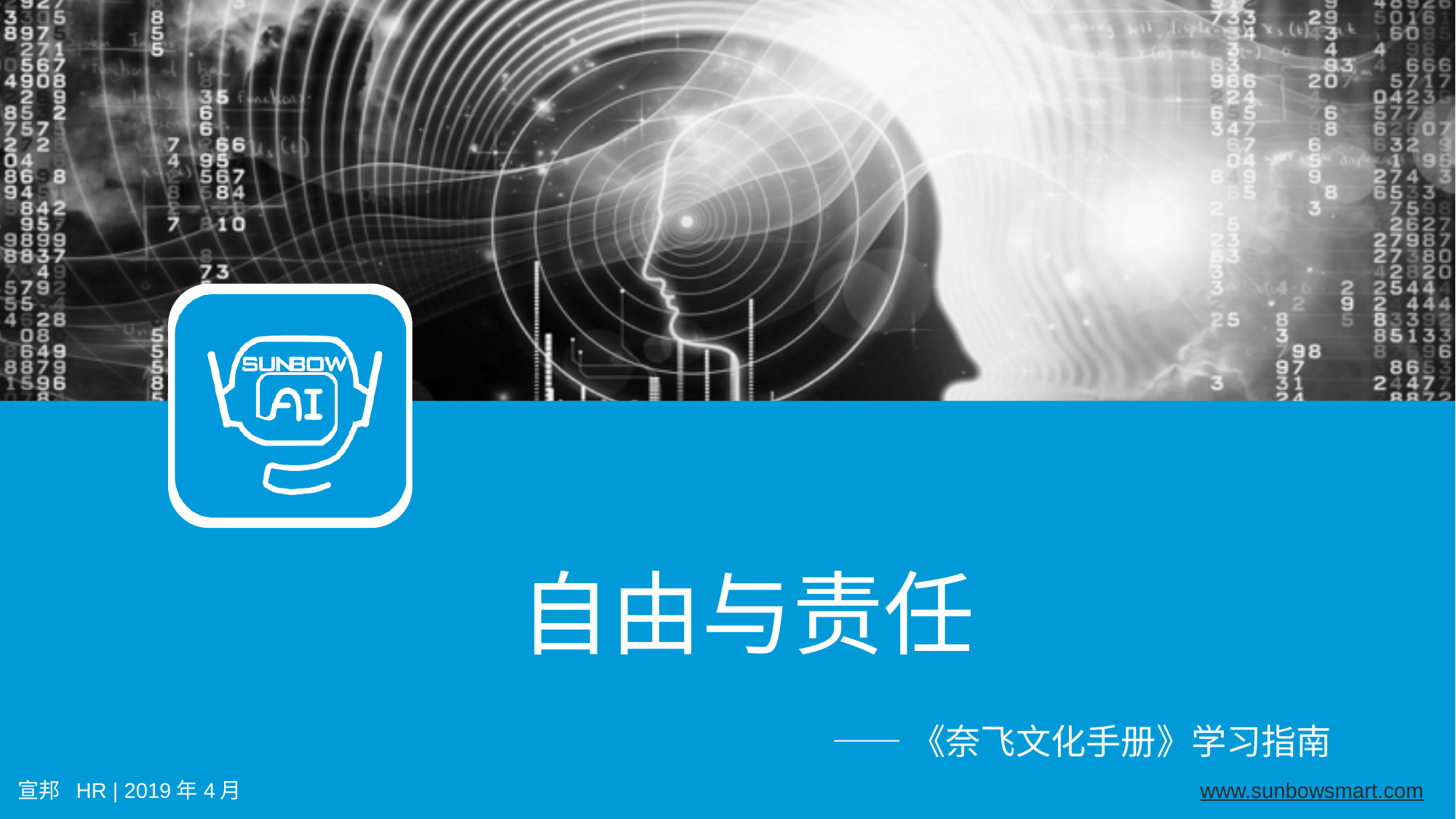

# 自由与责任
——《奈飞文化手册》学习指南

宣邦  HR | 2019年4月
1
www.sunbowsmart.com